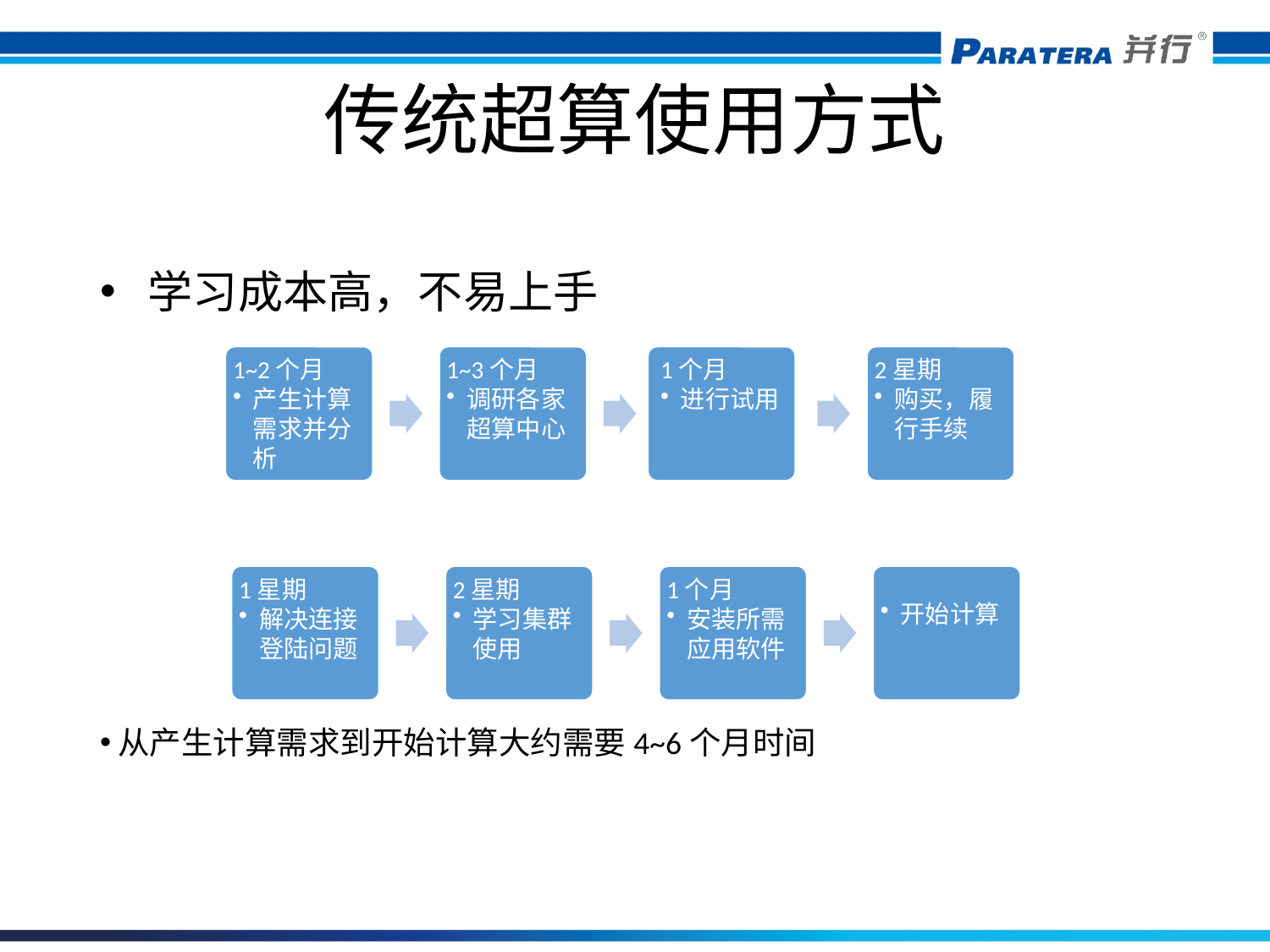

# 传统超算使用方式
学习成本高，不易上手

从产生计算需求到开始计算大约需要4~6个月时间

1~2个月
产生计算需求并分析

1~3个月
调研各家超算中心

1个月
进行试用

2星期
购买，履行手续

1星期
解决连接登陆问题

2星期
学习集群使用

1个月
安装所需应用软件

开始计算